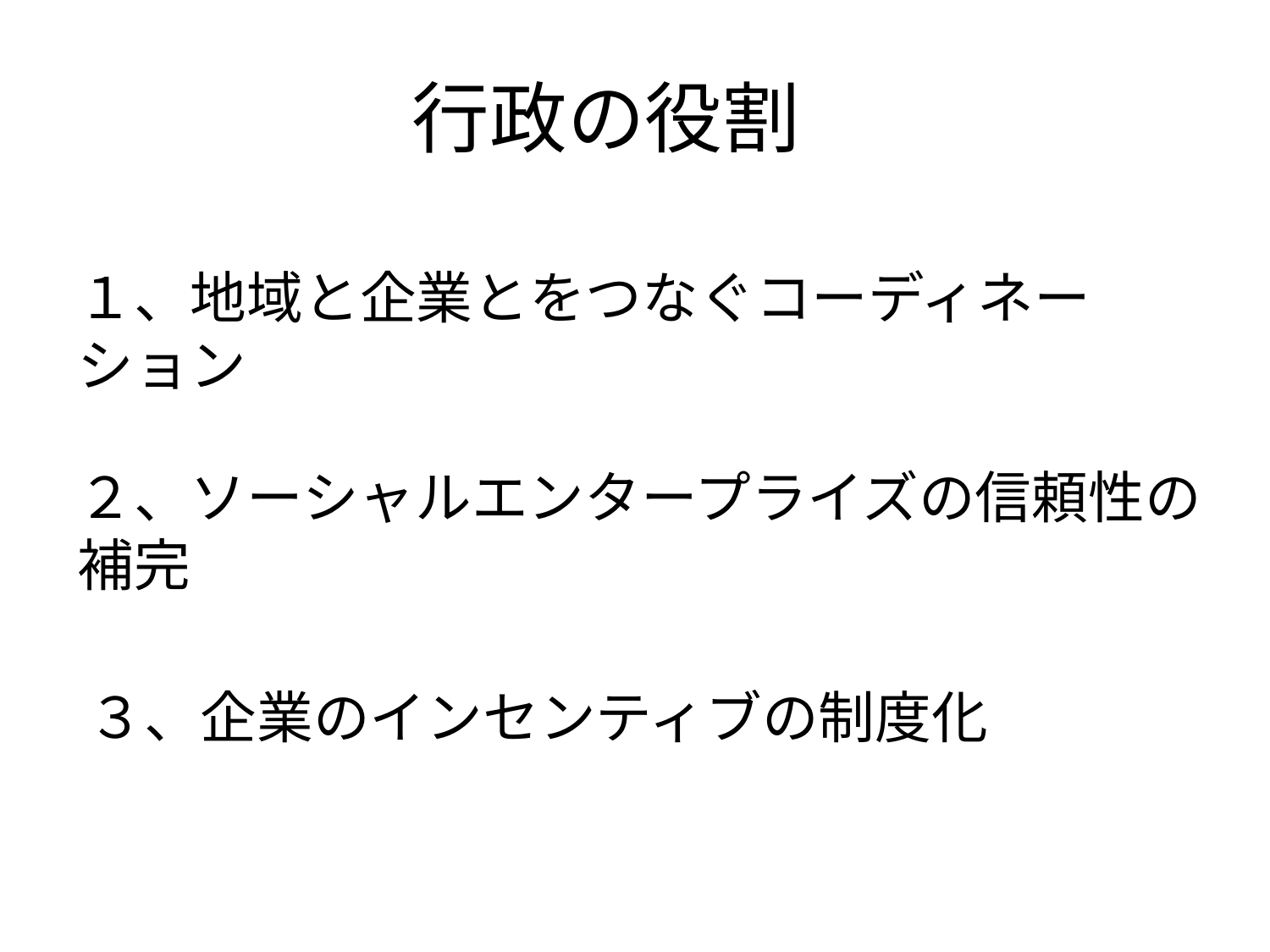

# 行政の役割
１、地域と企業とをつなぐコーディネーション
２、ソーシャルエンタープライズの信頼性の補完
３、企業のインセンティブの制度化